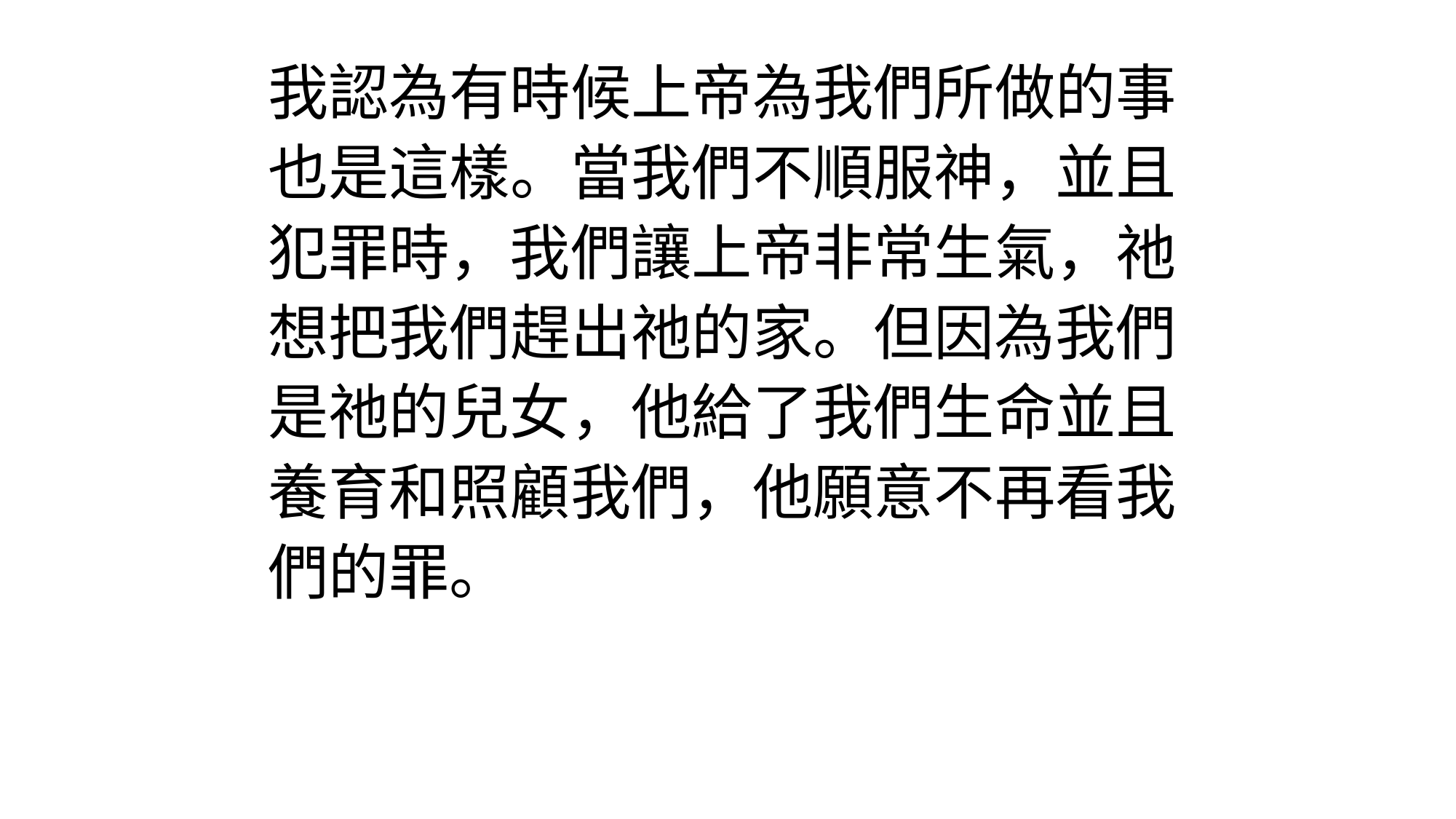

我認為有時候上帝為我們所做的事也是這樣。當我們不順服神，並且犯罪時，我們讓上帝非常生氣，祂想把我們趕出祂的家。但因為我們是祂的兒女，他給了我們生命並且養育和照顧我們，他願意不再看我們的罪。